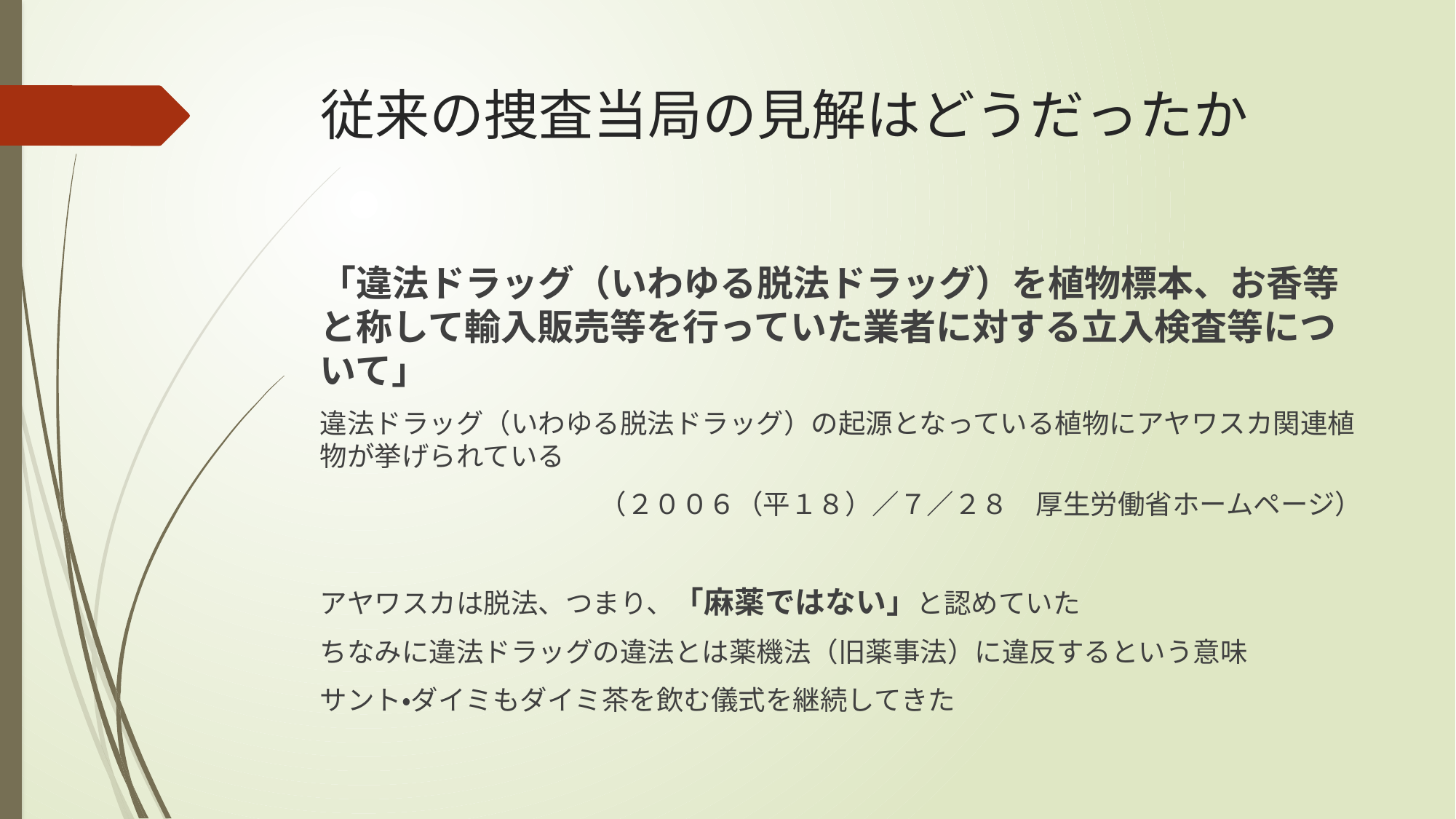

# 従来の捜査当局の見解はどうだったか
「違法ドラッグ（いわゆる脱法ドラッグ）を植物標本、お香等と称して輸入販売等を行っていた業者に対する立入検査等について」
違法ドラッグ（いわゆる脱法ドラッグ）の起源となっている植物にアヤワスカ関連植物が挙げられている
（２００６（平１８）／７／２８　厚生労働省ホームページ）

アヤワスカは脱法、つまり、「麻薬ではない」と認めていた
ちなみに違法ドラッグの違法とは薬機法（旧薬事法）に違反するという意味
サント・ダイミもダイミ茶を飲む儀式を継続してきた